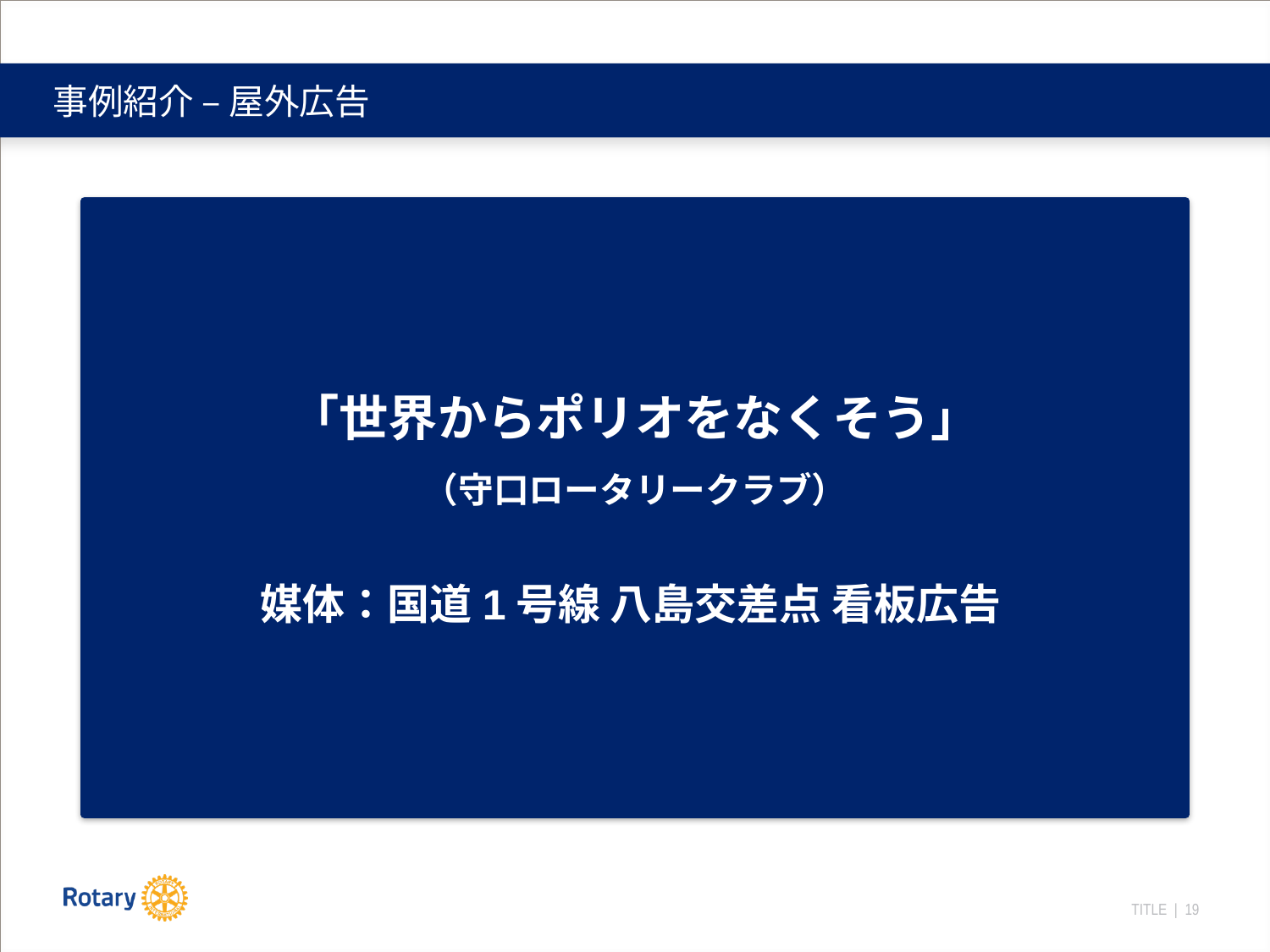

# 事例紹介 – 屋外広告

「世界からポリオをなくそう」
（守口ロータリークラブ）

媒体：国道1号線 八島交差点 看板広告